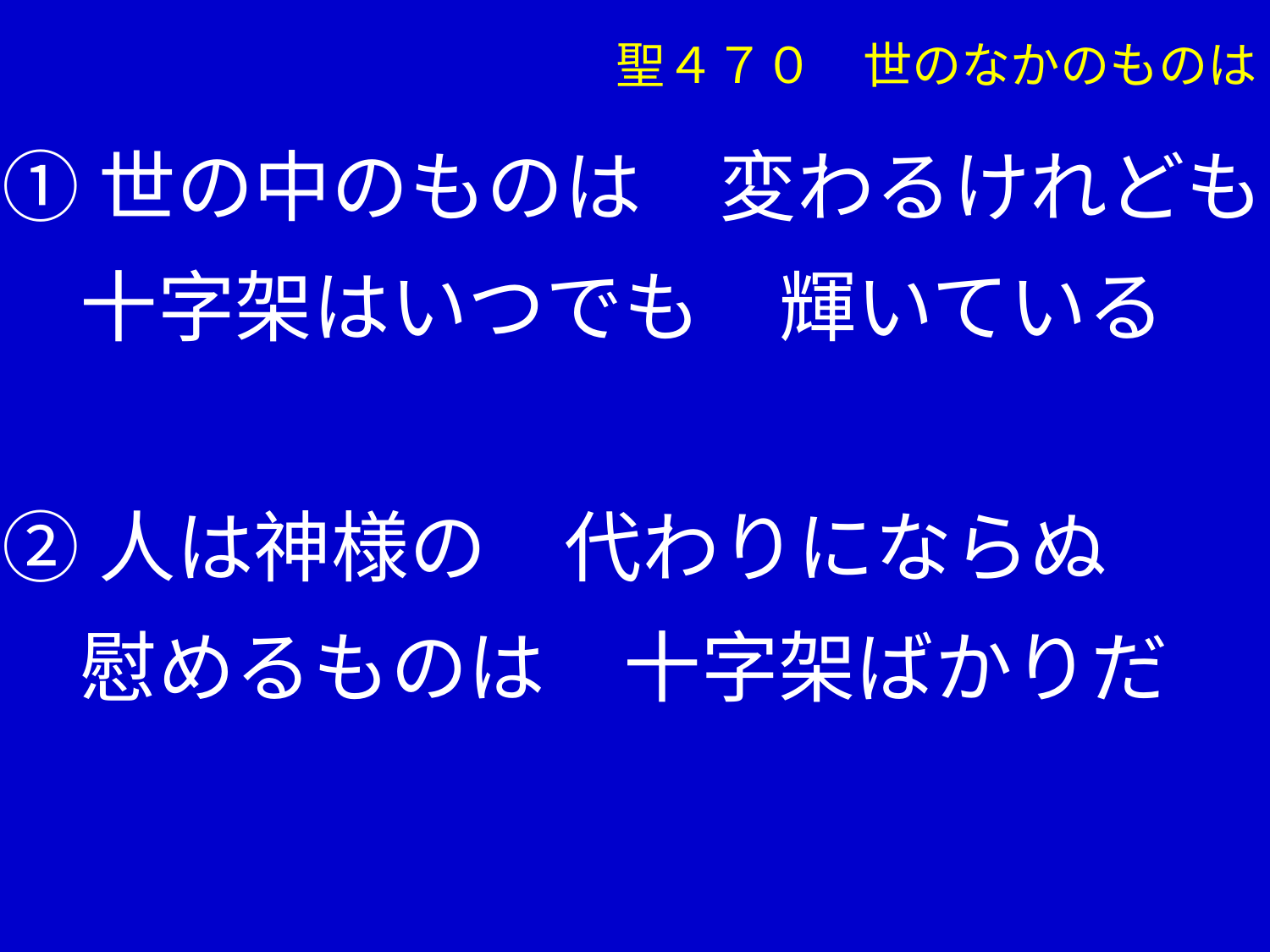

聖４７０　世のなかのものは
①世の中のものは　変わるけれども
　十字架はいつでも　輝いている

②人は神様の　代わりにならぬ
　慰めるものは　十字架ばかりだ